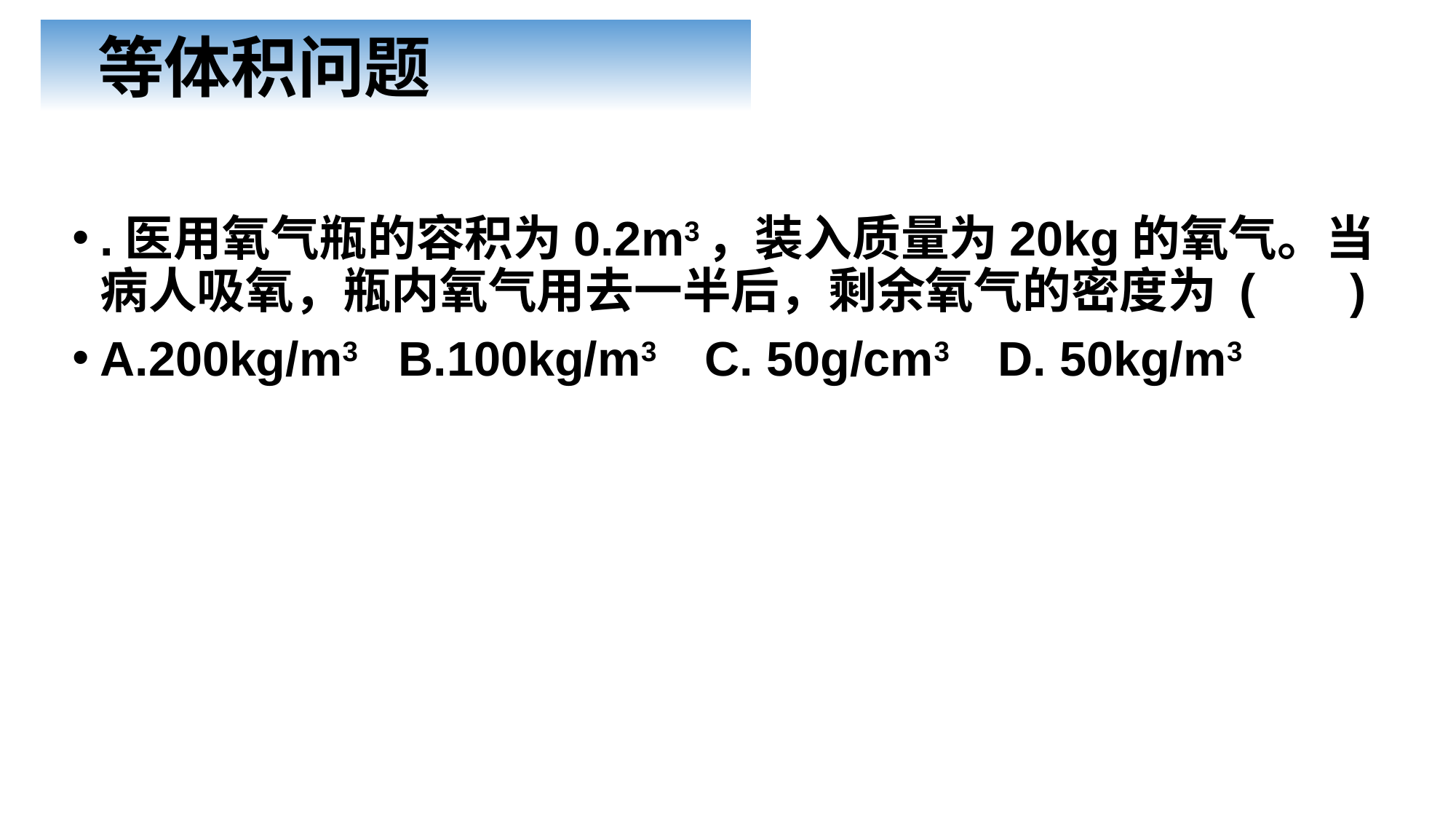

等体积问题
.医用氧气瓶的容积为0.2m3，装入质量为20kg的氧气。当病人吸氧，瓶内氧气用去一半后，剩余氧气的密度为 (       )
A.200kg/m3   B.100kg/m3    C. 50g/cm3    D. 50kg/m3